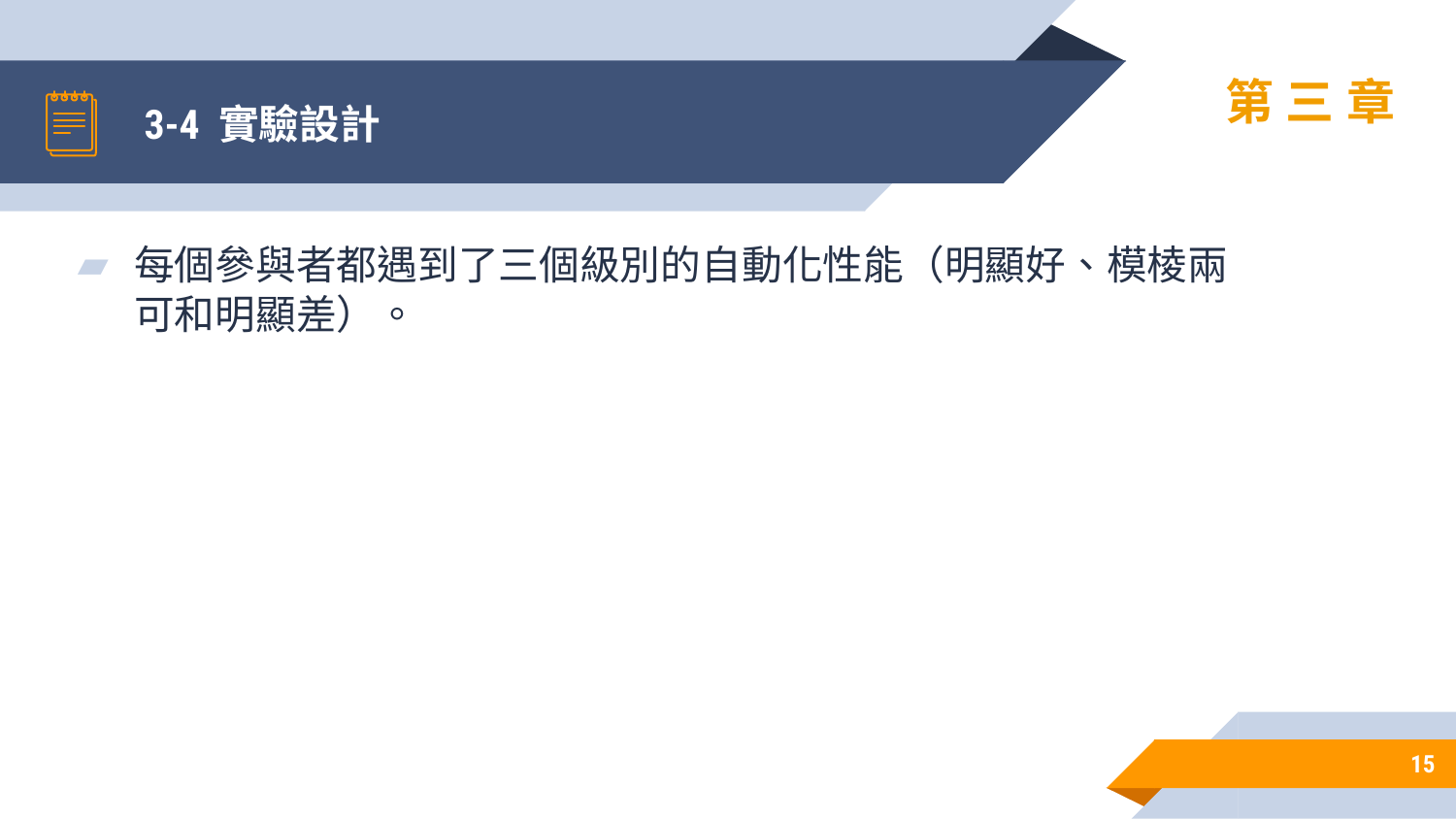

# 3-4 實驗設計
第三章

每個參與者都遇到了三個級別的自動化性能（明顯好、模棱兩可和明顯差）。
15